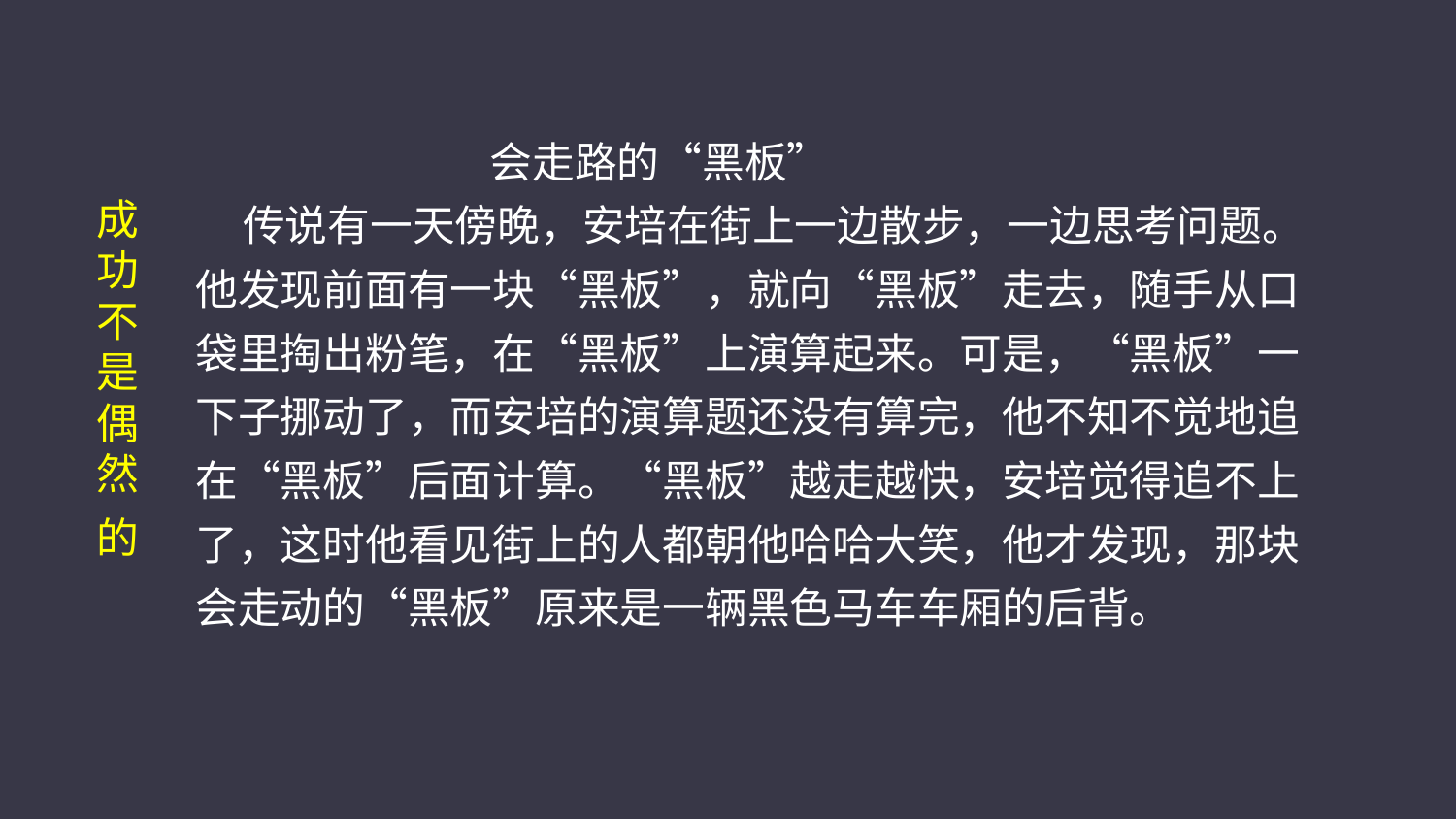

会走路的“黑板”    
     传说有一天傍晚，安培在街上一边散步，一边思考问题。他发现前面有一块“黑板”，就向“黑板”走去，随手从口袋里掏出粉笔，在“黑板”上演算起来。可是，“黑板”一下子挪动了，而安培的演算题还没有算完，他不知不觉地追在“黑板”后面计算。“黑板”越走越快，安培觉得追不上了，这时他看见街上的人都朝他哈哈大笑，他才发现，那块会走动的“黑板”原来是一辆黑色马车车厢的后背。
成
功
不
是
偶
然
的